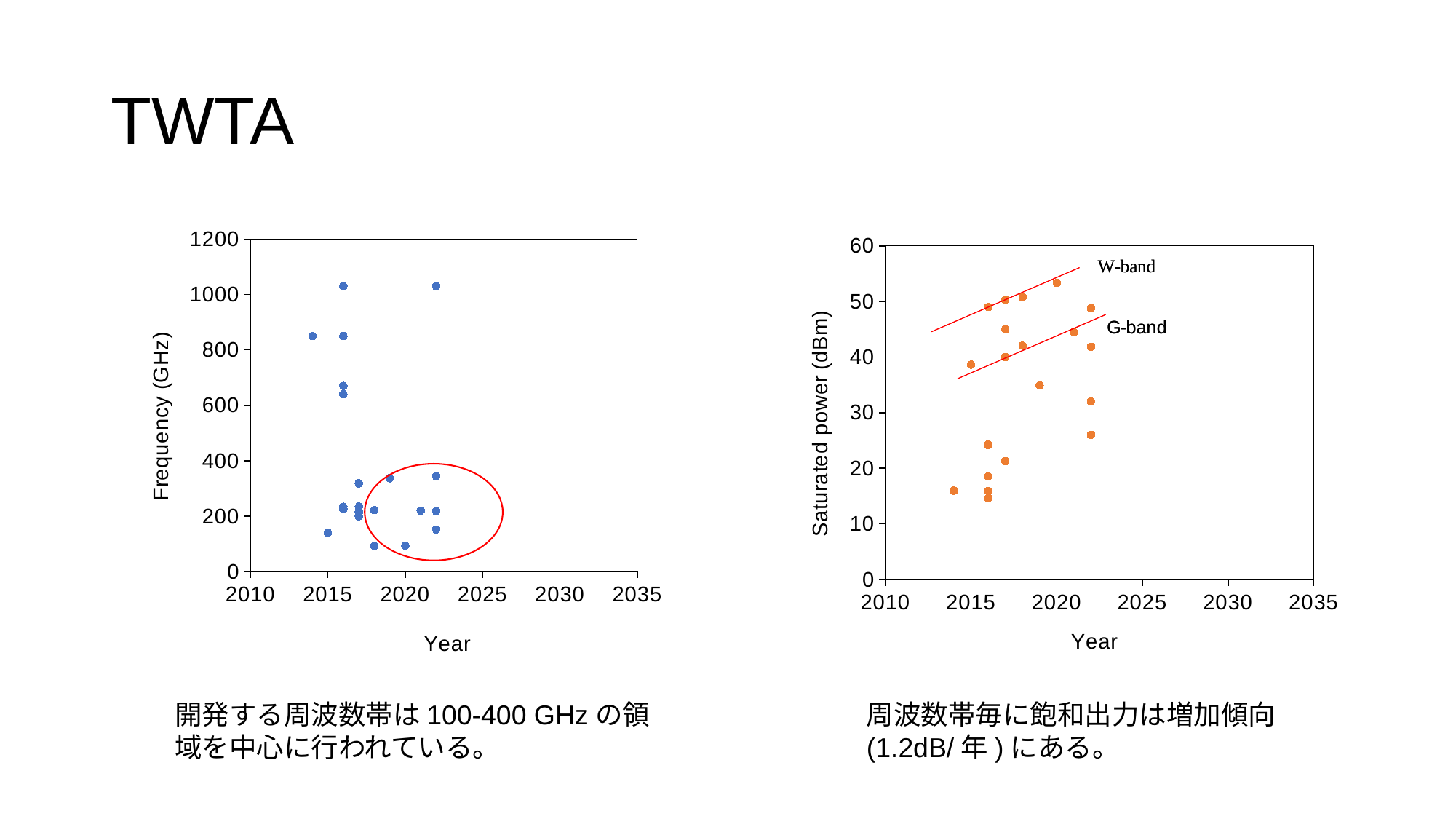

# TWTA

### Chart

| Category | Center frequency (GHz) |
|---|---|

### Chart

| Category | Pout, sat (dBm) | Pout, sat (dBm) |
|---|---|---|
周波数帯毎に飽和出力は増加傾向(1.2dB/年)にある。
開発する周波数帯は100-400 GHzの領域を中心に行われている。